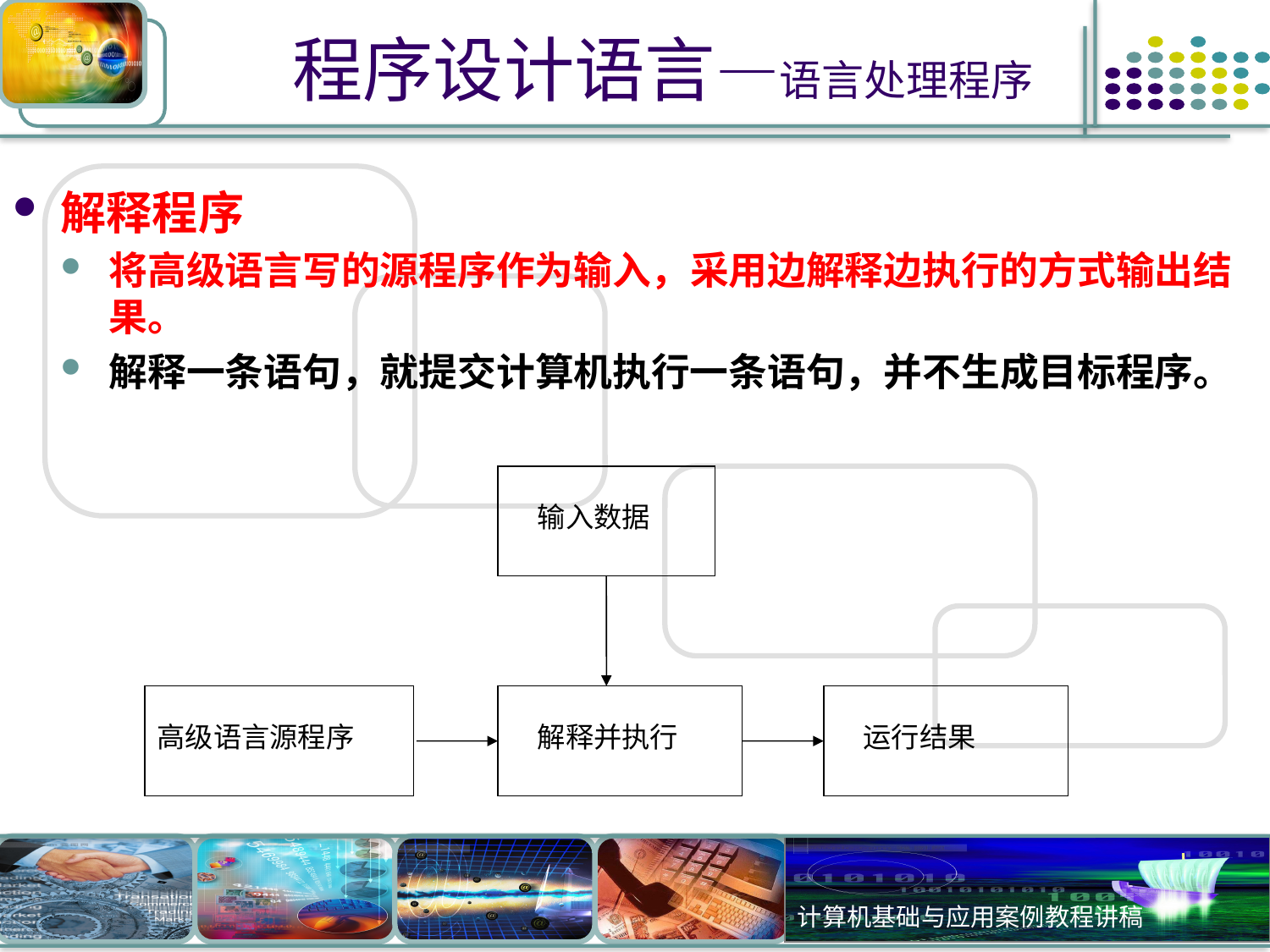

# 程序设计语言—语言处理程序
解释程序
将高级语言写的源程序作为输入，采用边解释边执行的方式输出结果。
解释一条语句，就提交计算机执行一条语句，并不生成目标程序。

输入数据

高级语言源程序
解释并执行
运行结果